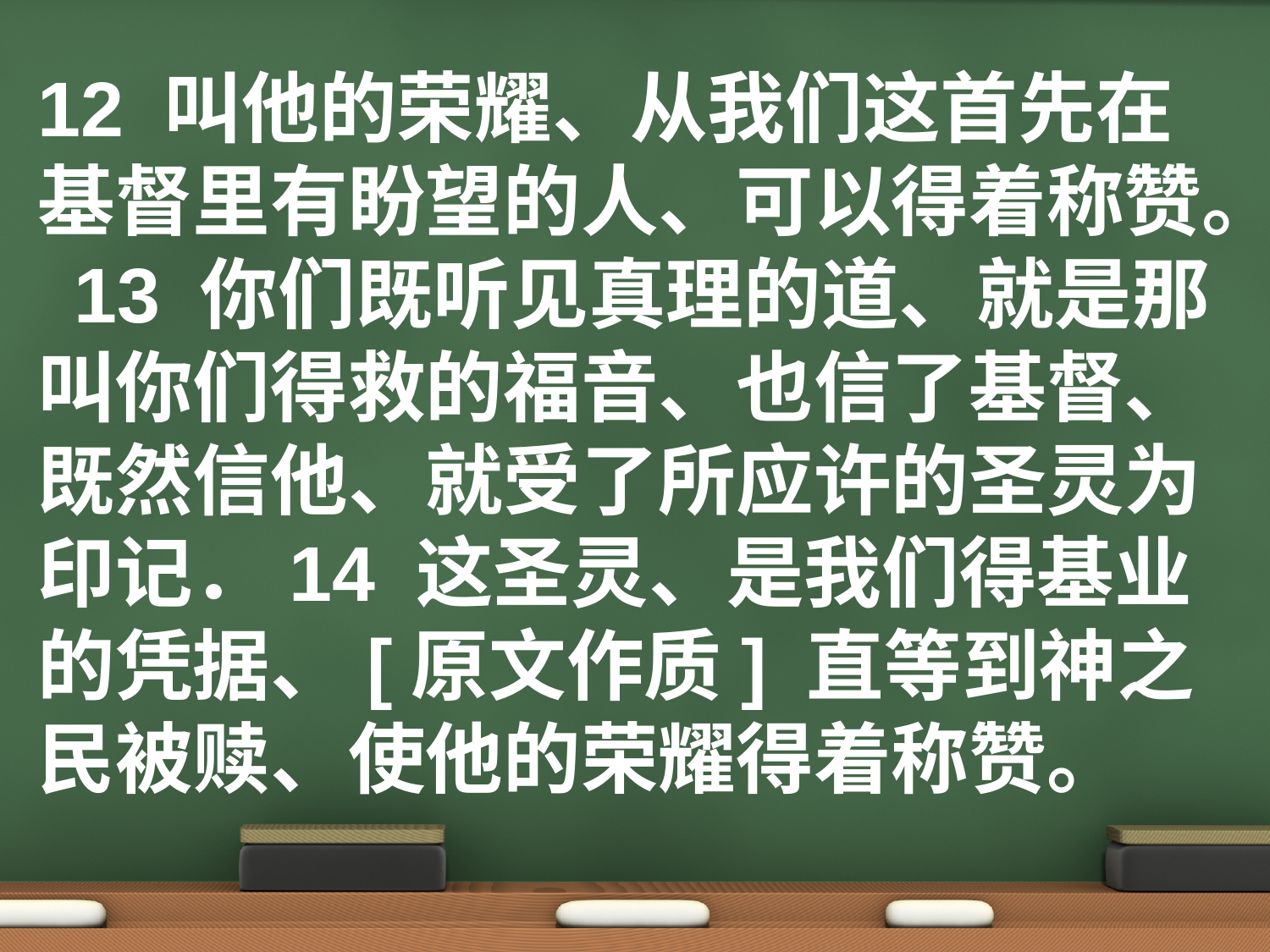

12 叫他的荣耀、从我们这首先在基督里有盼望的人、可以得着称赞。 13 你们既听见真理的道、就是那叫你们得救的福音、也信了基督、既然信他、就受了所应许的圣灵为印记．14 这圣灵、是我们得基业的凭据、[原文作质] 直等到神之民被赎、使他的荣耀得着称赞。